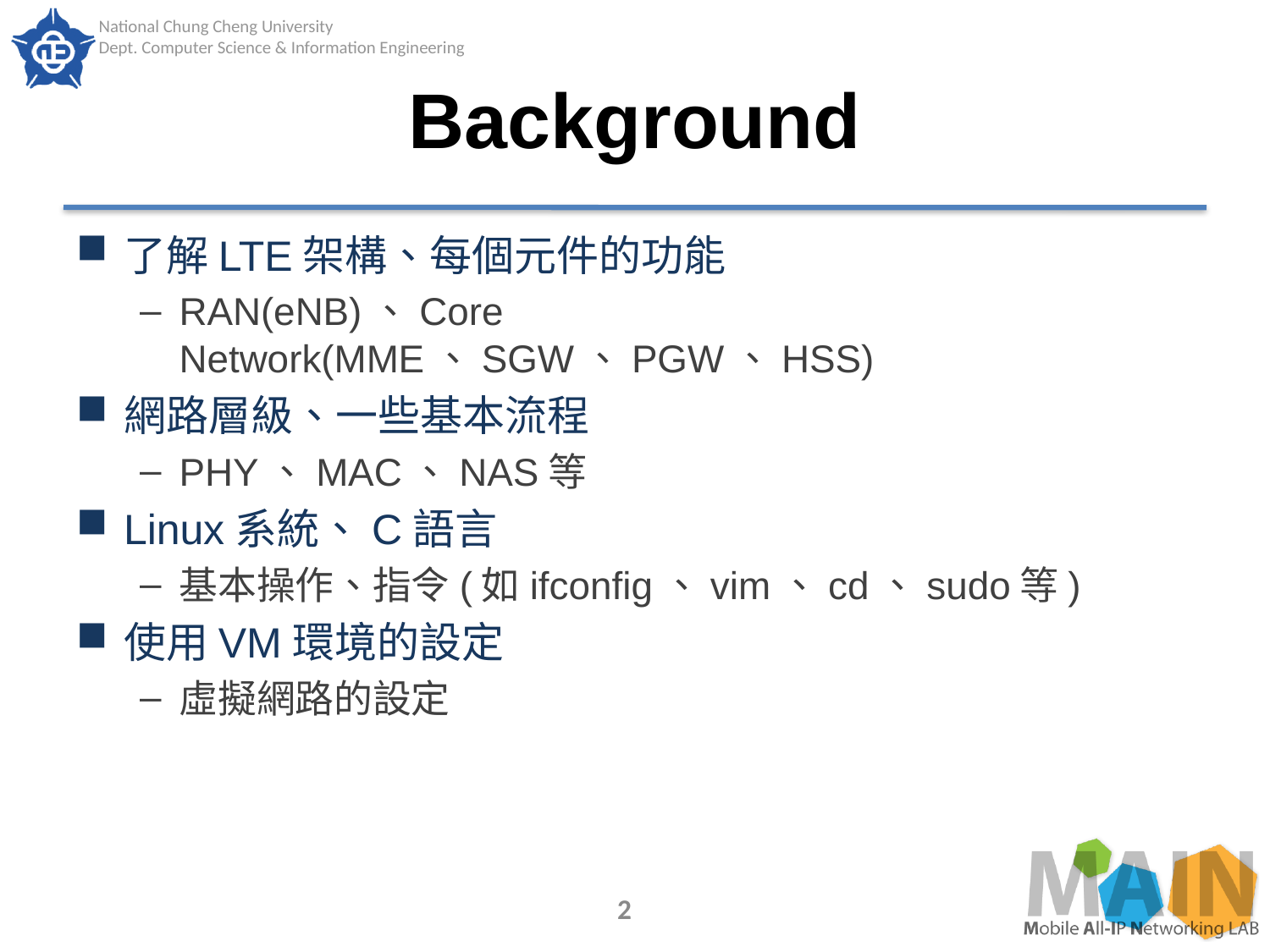

# Background
了解LTE架構、每個元件的功能
RAN(eNB)、Core Network(MME、SGW、PGW、HSS)
網路層級、一些基本流程
PHY、MAC、NAS等
Linux系統、C語言
基本操作、指令(如ifconfig、vim、cd、sudo等)
使用VM環境的設定
虛擬網路的設定

2